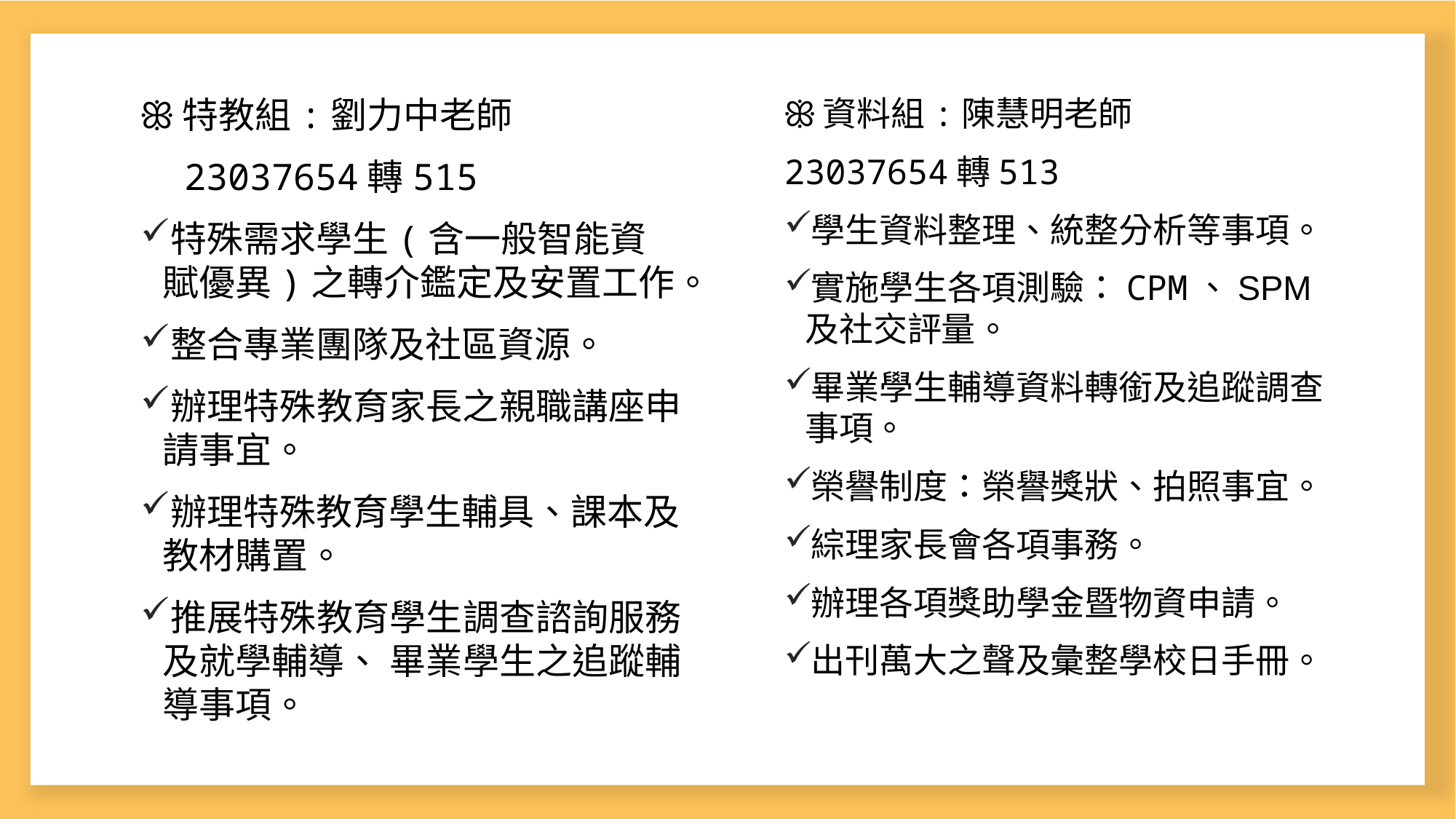

ꕥ資料組:陳慧明老師
23037654轉513
學生資料整理、統整分析等事項。
實施學生各項測驗：CPM、SPM及社交評量。
畢業學生輔導資料轉銜及追蹤調查事項。
榮譽制度：榮譽獎狀、拍照事宜。
綜理家長會各項事務。
辦理各項獎助學金暨物資申請。
出刊萬大之聲及彙整學校日手冊。

ꕥ特教組:劉力中老師
  23037654轉515
特殊需求學生(含一般智能資賦優異)之轉介鑑定及安置工作。
整合專業團隊及社區資源。
辦理特殊教育家長之親職講座申請事宜。
辦理特殊教育學生輔具、課本及教材購置。
推展特殊教育學生調查諮詢服務及就學輔導、 畢業學生之追蹤輔導事項。